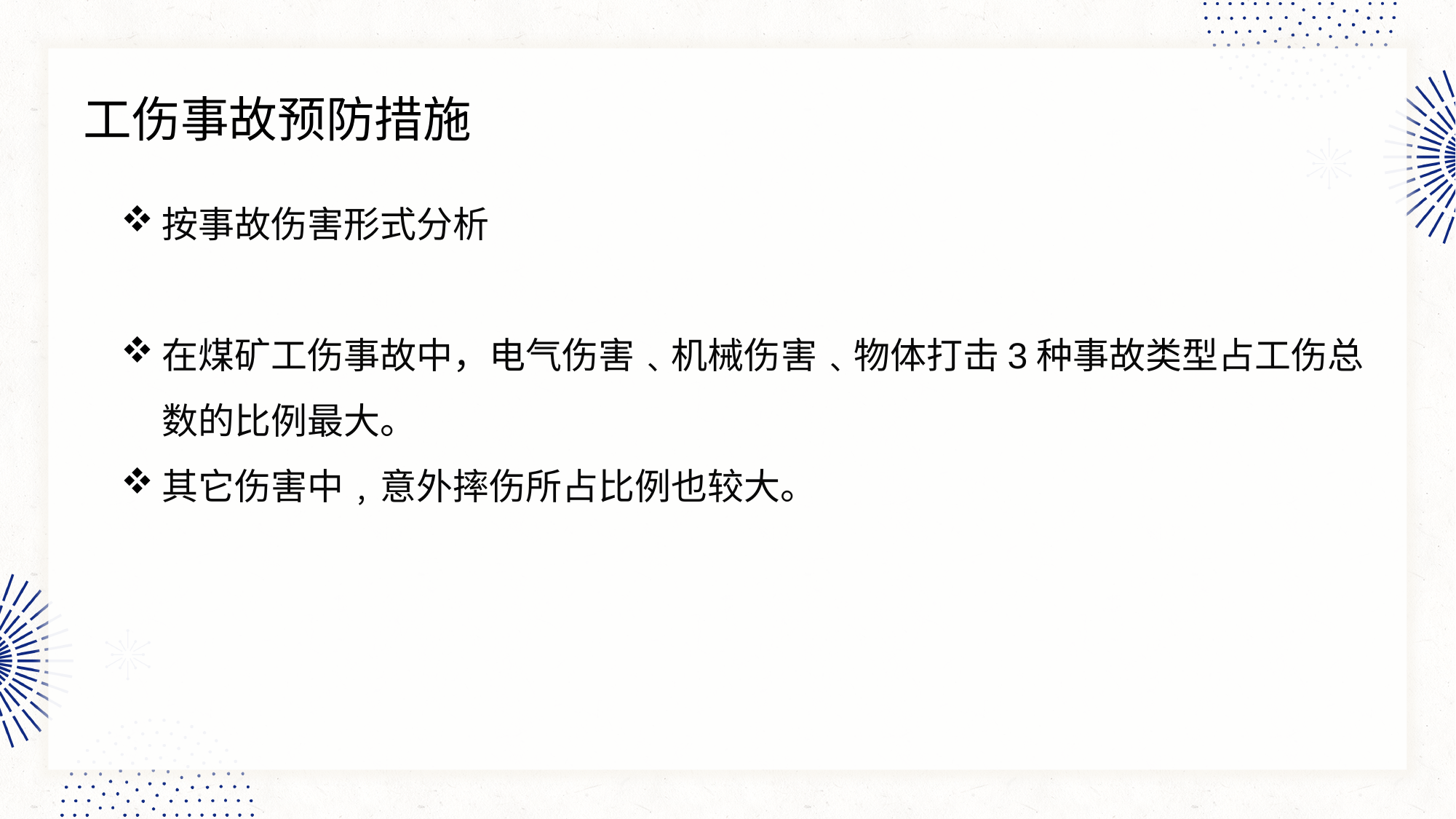

工伤事故预防措施
按事故伤害形式分析

在煤矿工伤事故中，电气伤害﹑机械伤害﹑物体打击3种事故类型占工伤总数的比例最大。
其它伤害中﹐意外摔伤所占比例也较大。